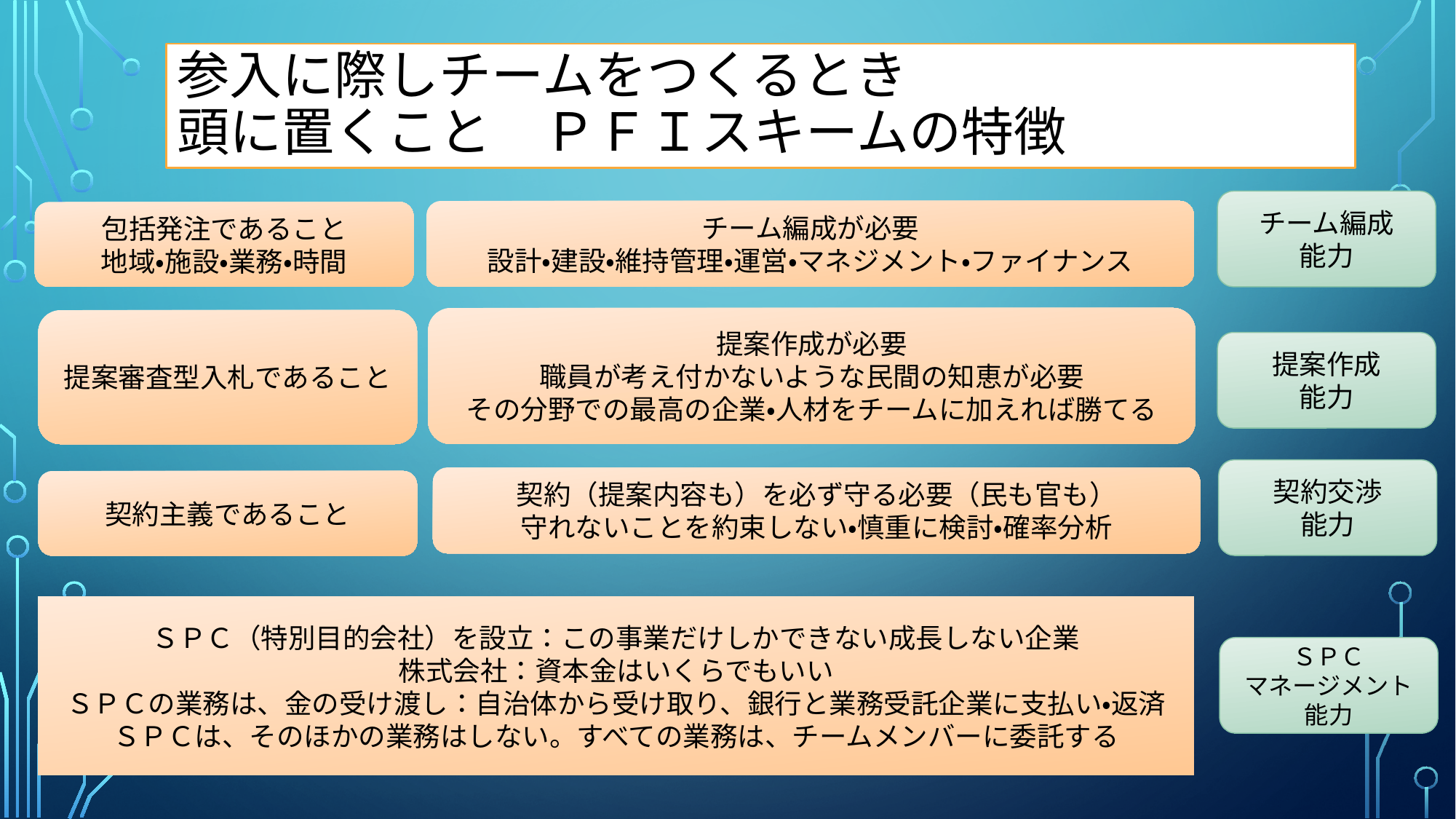

# 参入に際しチームをつくるとき 頭に置くこと　ＰＦＩスキームの特徴
チーム編成
能力
チーム編成が必要
設計・建設・維持管理・運営・マネジメント・ファイナンス
包括発注であること
地域・施設・業務・時間
提案作成が必要
職員が考え付かないような民間の知恵が必要
その分野での最高の企業・人材をチームに加えれば勝てる
提案審査型入札であること
提案作成
能力
契約交渉
能力
契約（提案内容も）を必ず守る必要（民も官も）
守れないことを約束しない・慎重に検討・確率分析
契約主義であること
ＳＰＣ（特別目的会社）を設立：この事業だけしかできない成長しない企業
株式会社：資本金はいくらでもいい
ＳＰＣの業務は、金の受け渡し：自治体から受け取り、銀行と業務受託企業に支払い・返済
ＳＰＣは、そのほかの業務はしない。すべての業務は、チームメンバーに委託する
ＳＰＣ
マネージメント
能力